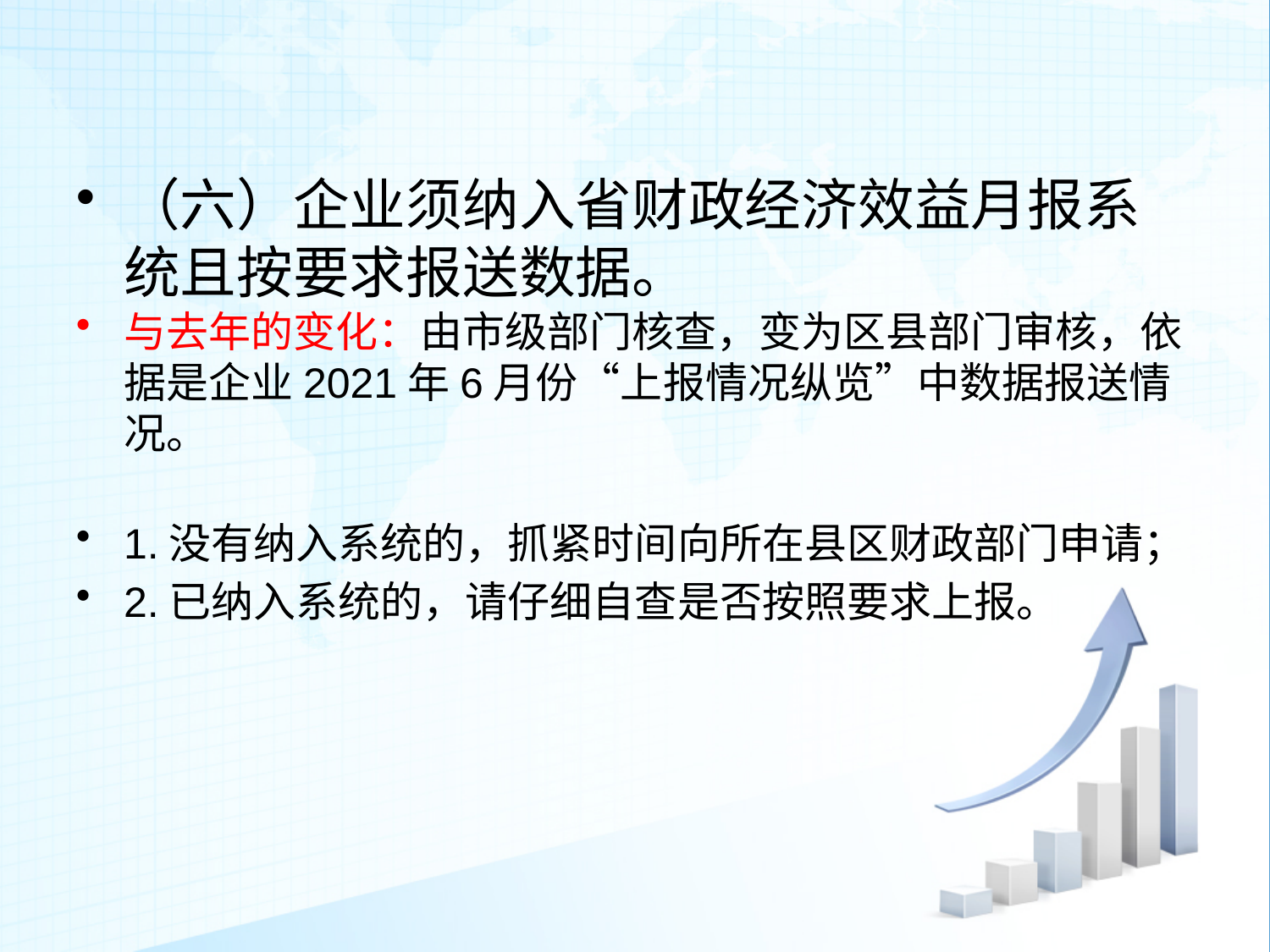

#
（六）企业须纳入省财政经济效益月报系统且按要求报送数据。
与去年的变化：由市级部门核查，变为区县部门审核，依据是企业2021年6月份“上报情况纵览”中数据报送情况。

1.没有纳入系统的，抓紧时间向所在县区财政部门申请；
2.已纳入系统的，请仔细自查是否按照要求上报。